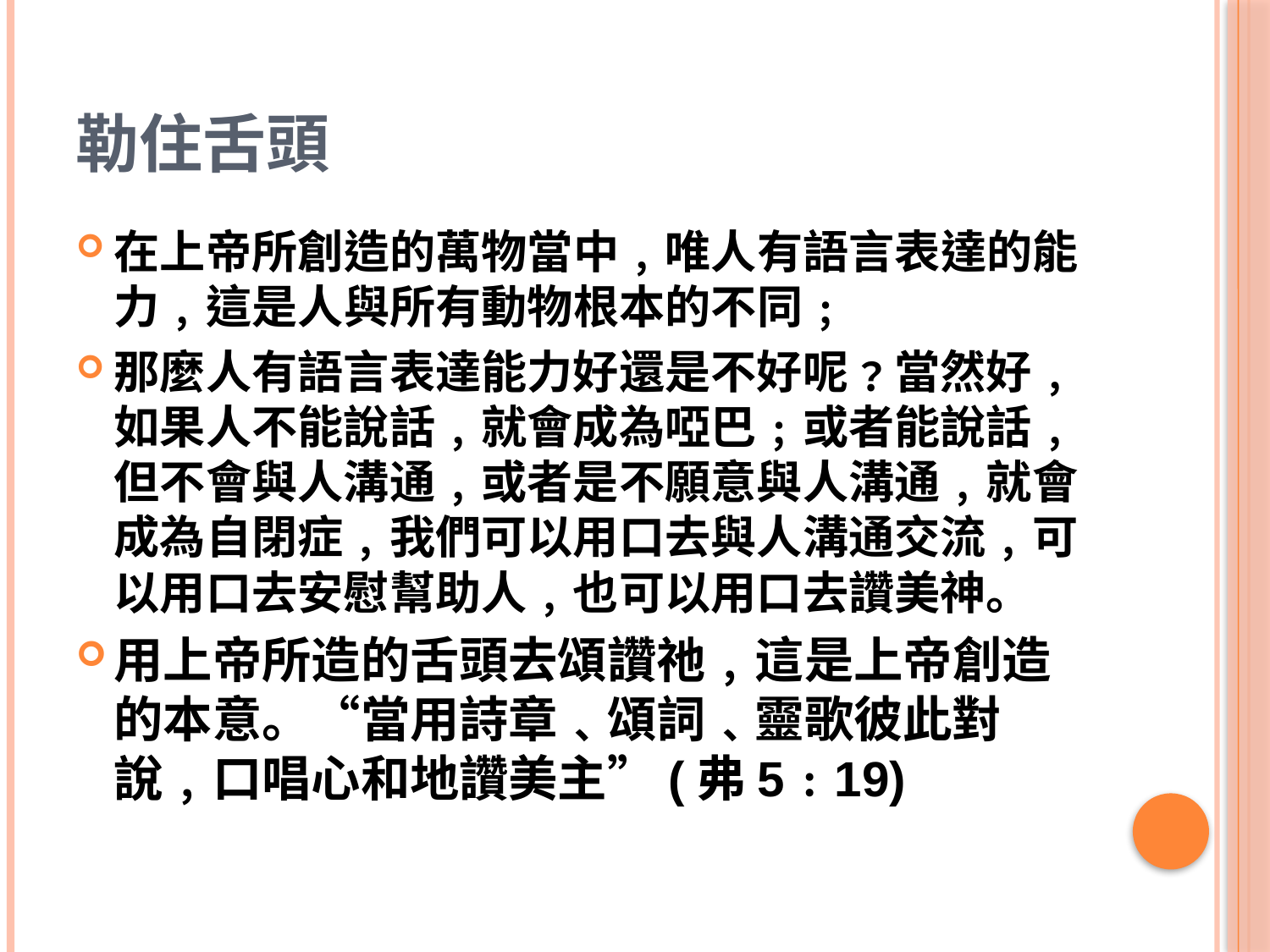

# 勒住舌頭
在上帝所創造的萬物當中﹐唯人有語言表達的能力﹐這是人與所有動物根本的不同﹔
那麼人有語言表達能力好還是不好呢﹖當然好﹐如果人不能說話﹐就會成為啞巴﹔或者能說話﹐但不會與人溝通﹐或者是不願意與人溝通﹐就會成為自閉症﹐我們可以用口去與人溝通交流﹐可以用口去安慰幫助人﹐也可以用口去讚美神。
用上帝所造的舌頭去頌讚祂﹐這是上帝創造的本意。“當用詩章﹑頌詞﹑靈歌彼此對說﹐口唱心和地讚美主”(弗5﹕19)